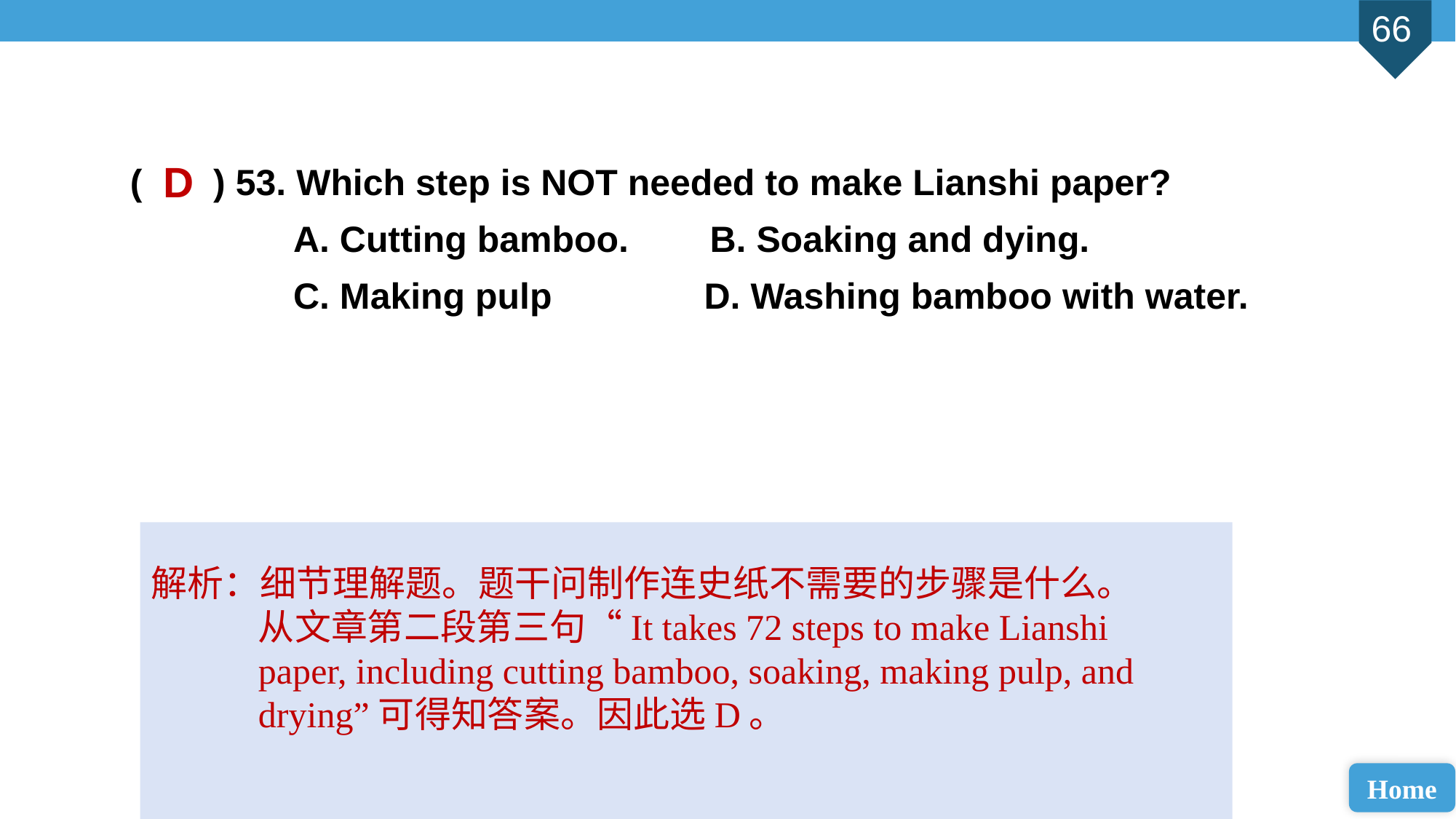

(       ) 53. Which step is NOT needed to make Lianshi paper?
                A. Cutting bamboo.        B. Soaking and dying.
                C. Making pulp               D. Washing bamboo with water.
D

解析：细节理解题。题干问制作连史纸不需要的步骤是什么。从文章第二段第三句“It takes 72 steps to make Lianshi paper, including cutting bamboo, soaking, making pulp, and drying”可得知答案。因此选D。